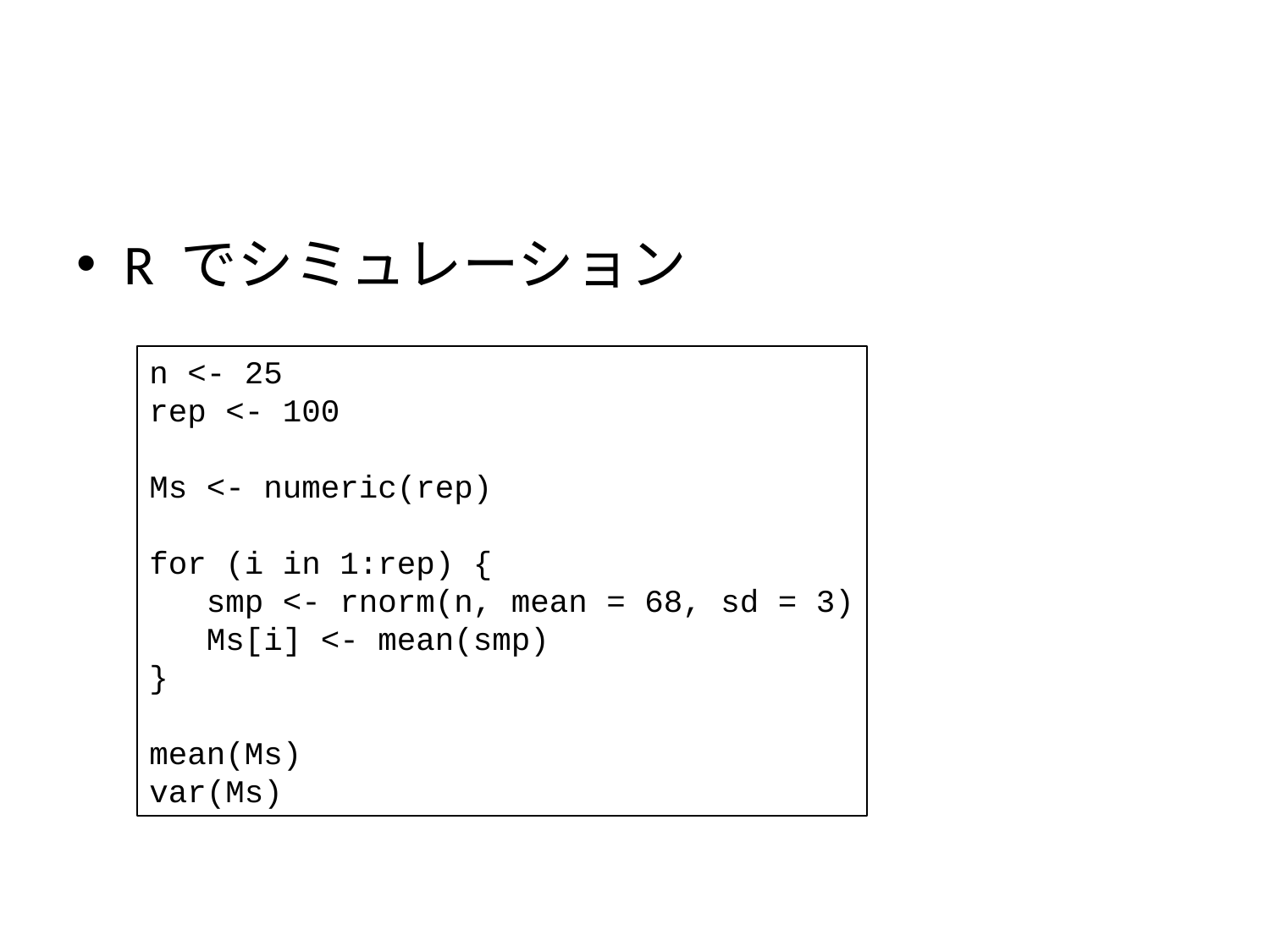

#
R でシミュレーション
n <- 25
rep <- 100

Ms <- numeric(rep)

for (i in 1:rep) {
   smp <- rnorm(n, mean = 68, sd = 3)
   Ms[i] <- mean(smp)
}

mean(Ms)
var(Ms)